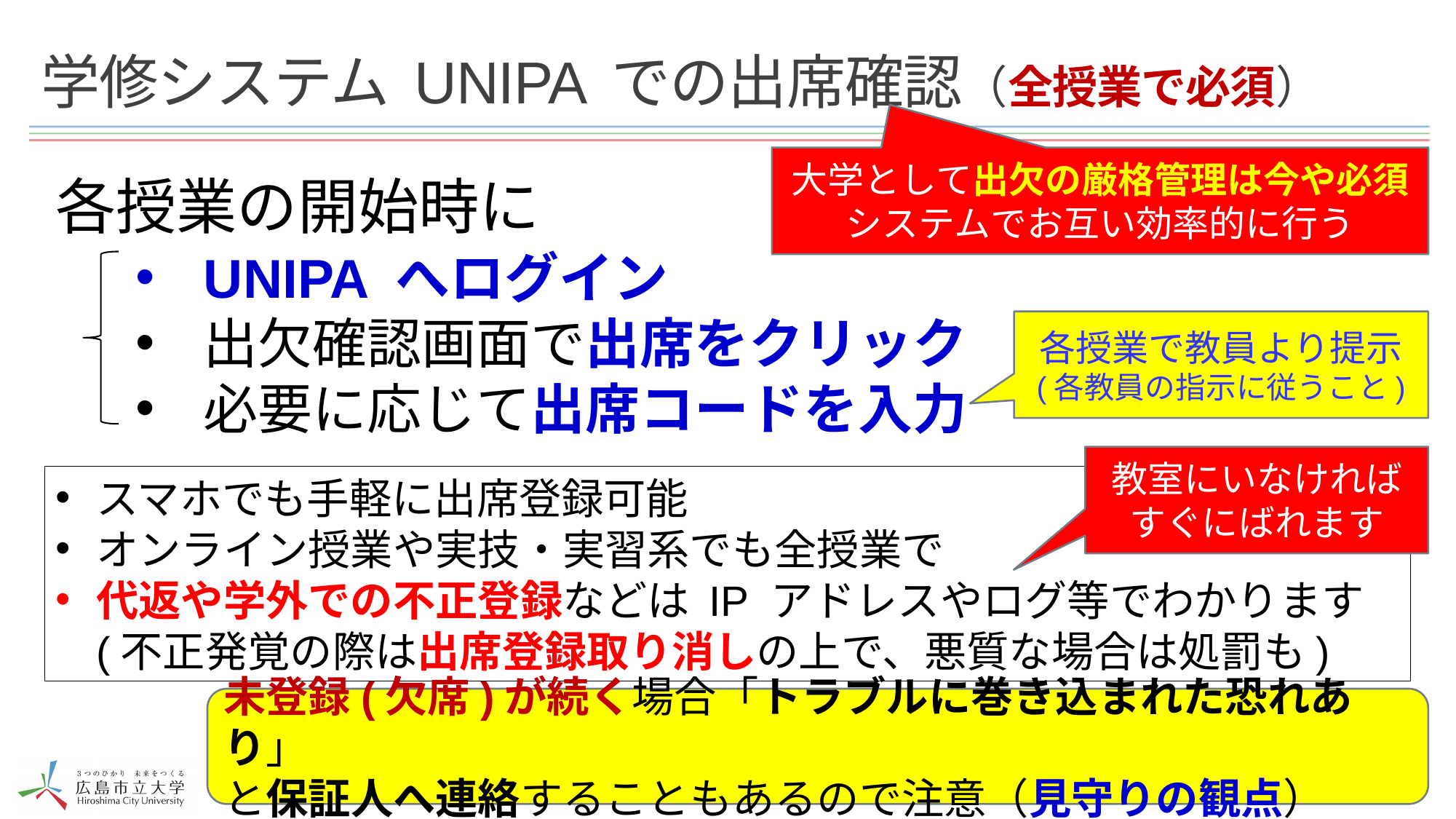

# 学修システム UNIPA での出席確認（全授業で必須）
大学として出欠の厳格管理は今や必須
システムでお互い効率的に行う
各授業の開始時に
UNIPA へログイン
出欠確認画面で出席をクリック
必要に応じて出席コードを入力

各授業で教員より提示
(各教員の指示に従うこと)
教室にいなければすぐにばれます
スマホでも手軽に出席登録可能
オンライン授業や実技・実習系でも全授業で
代返や学外での不正登録などは IP アドレスやログ等でわかります
(不正発覚の際は出席登録取り消しの上で、悪質な場合は処罰も)
未登録(欠席)が続く場合「トラブルに巻き込まれた恐れあり」
と保証人へ連絡することもあるので注意（見守りの観点）